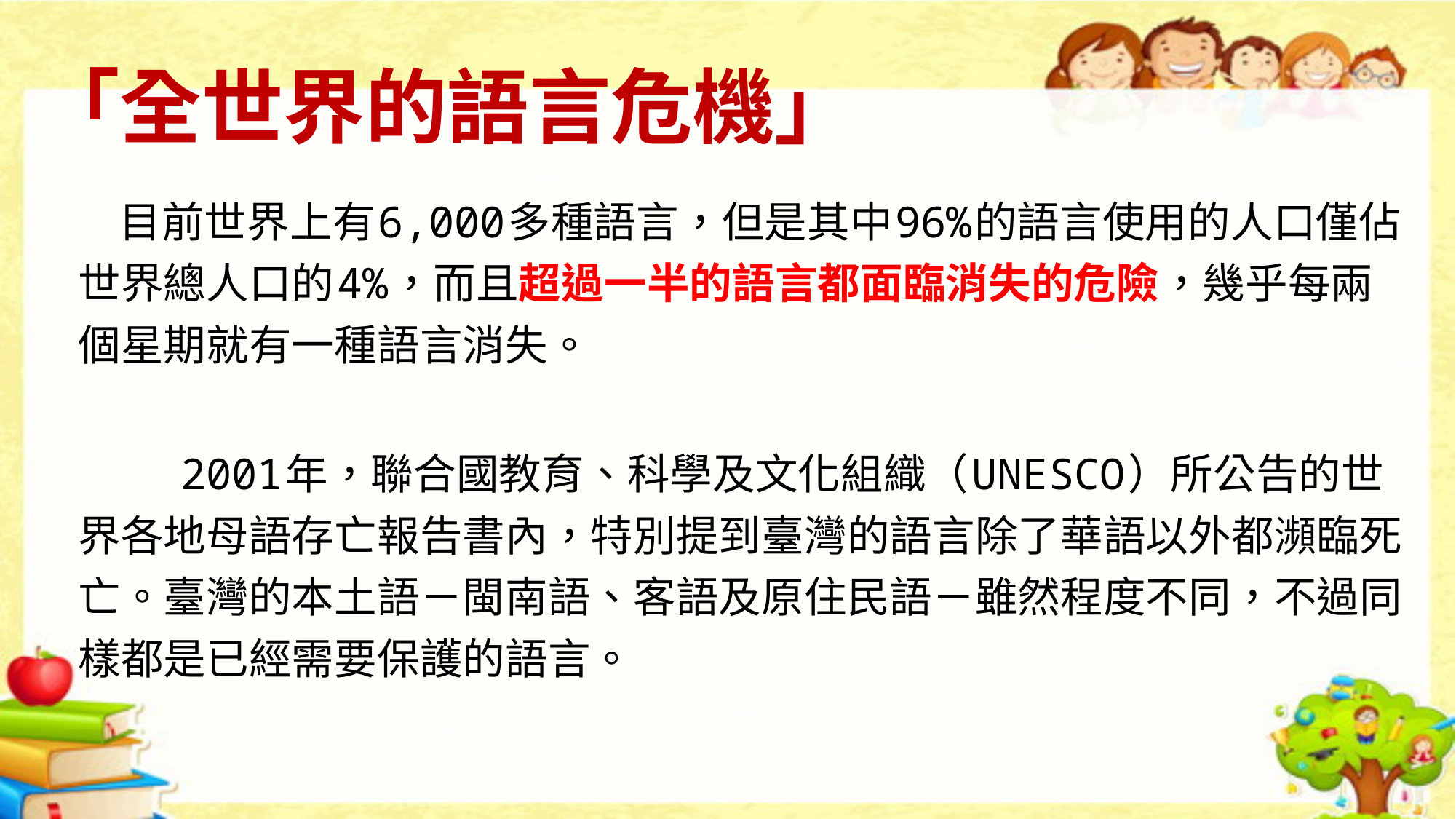

# 「全世界的語言危機」
    目前世界上有6,000多種語言，但是其中96%的語言使用的人口僅佔世界總人口的4%，而且超過一半的語言都面臨消失的危險，幾乎每兩個星期就有一種語言消失。

    2001年，聯合國教育、科學及文化組織（UNESCO）所公告的世界各地母語存亡報告書內，特別提到臺灣的語言除了華語以外都瀕臨死亡。臺灣的本土語－閩南語、客語及原住民語－雖然程度不同，不過同樣都是已經需要保護的語言。